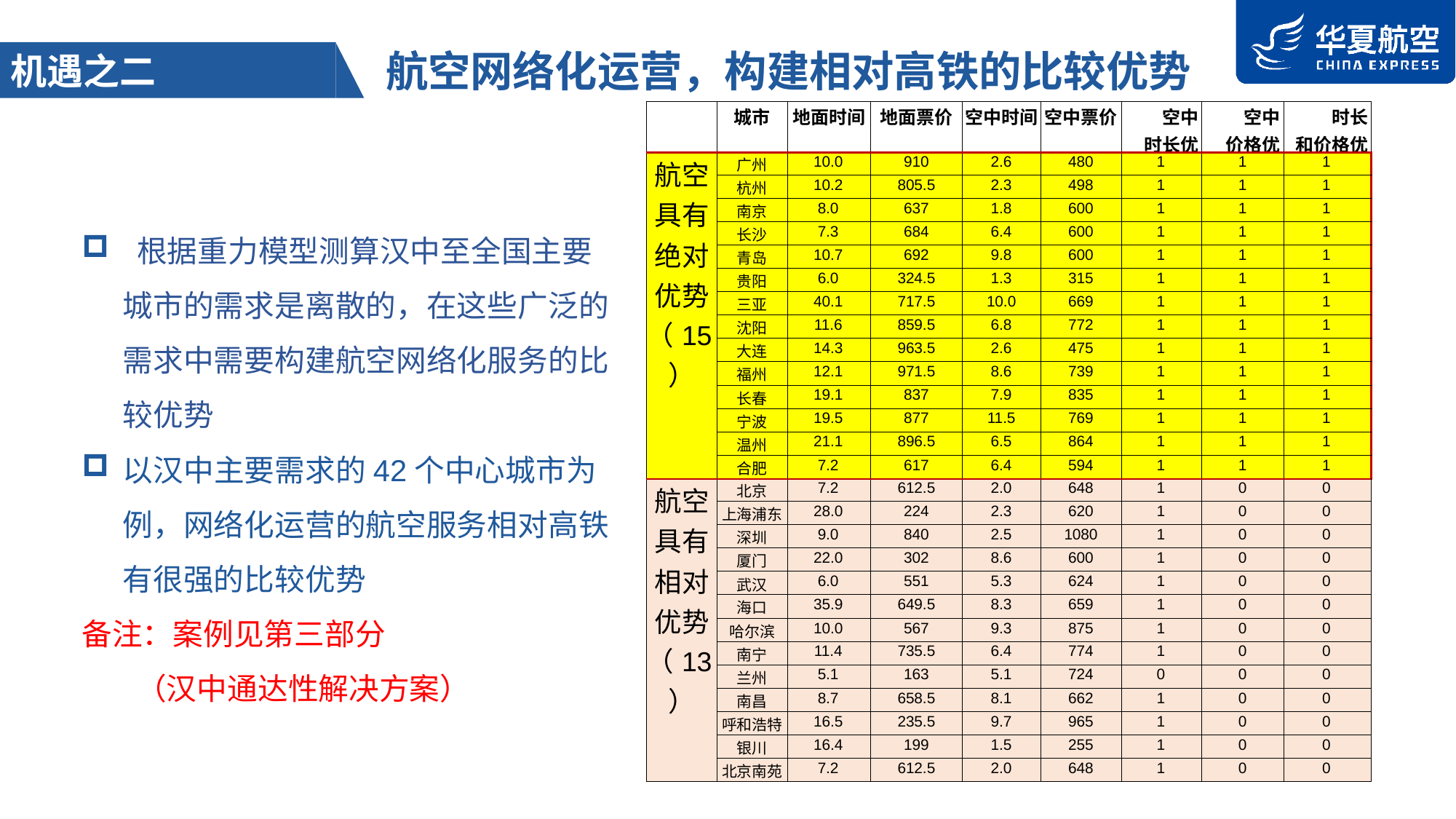

航空网络化运营，构建相对高铁的比较优势
机遇之二
|  | 城市 | 地面时间 | 地面票价 | 空中时间 | 空中票价 | 空中 时长优 | 空中 价格优 | 时长 和价格优 |
| --- | --- | --- | --- | --- | --- | --- | --- | --- |
| 航空 具有 绝对 优势（15） | 广州 | 10.0 | 910 | 2.6 | 480 | 1 | 1 | 1 |
|  | 杭州 | 10.2 | 805.5 | 2.3 | 498 | 1 | 1 | 1 |
|  | 南京 | 8.0 | 637 | 1.8 | 600 | 1 | 1 | 1 |
|  | 长沙 | 7.3 | 684 | 6.4 | 600 | 1 | 1 | 1 |
|  | 青岛 | 10.7 | 692 | 9.8 | 600 | 1 | 1 | 1 |
|  | 贵阳 | 6.0 | 324.5 | 1.3 | 315 | 1 | 1 | 1 |
|  | 三亚 | 40.1 | 717.5 | 10.0 | 669 | 1 | 1 | 1 |
|  | 沈阳 | 11.6 | 859.5 | 6.8 | 772 | 1 | 1 | 1 |
|  | 大连 | 14.3 | 963.5 | 2.6 | 475 | 1 | 1 | 1 |
|  | 福州 | 12.1 | 971.5 | 8.6 | 739 | 1 | 1 | 1 |
|  | 长春 | 19.1 | 837 | 7.9 | 835 | 1 | 1 | 1 |
|  | 宁波 | 19.5 | 877 | 11.5 | 769 | 1 | 1 | 1 |
|  | 温州 | 21.1 | 896.5 | 6.5 | 864 | 1 | 1 | 1 |
|  | 合肥 | 7.2 | 617 | 6.4 | 594 | 1 | 1 | 1 |
| 航空 具有 相对 优势（13） | 北京 | 7.2 | 612.5 | 2.0 | 648 | 1 | 0 | 0 |
|  | 上海浦东 | 28.0 | 224 | 2.3 | 620 | 1 | 0 | 0 |
|  | 深圳 | 9.0 | 840 | 2.5 | 1080 | 1 | 0 | 0 |
|  | 厦门 | 22.0 | 302 | 8.6 | 600 | 1 | 0 | 0 |
|  | 武汉 | 6.0 | 551 | 5.3 | 624 | 1 | 0 | 0 |
|  | 海口 | 35.9 | 649.5 | 8.3 | 659 | 1 | 0 | 0 |
|  | 哈尔滨 | 10.0 | 567 | 9.3 | 875 | 1 | 0 | 0 |
|  | 南宁 | 11.4 | 735.5 | 6.4 | 774 | 1 | 0 | 0 |
|  | 兰州 | 5.1 | 163 | 5.1 | 724 | 0 | 0 | 0 |
|  | 南昌 | 8.7 | 658.5 | 8.1 | 662 | 1 | 0 | 0 |
|  | 呼和浩特 | 16.5 | 235.5 | 9.7 | 965 | 1 | 0 | 0 |
|  | 银川 | 16.4 | 199 | 1.5 | 255 | 1 | 0 | 0 |
|  | 北京南苑 | 7.2 | 612.5 | 2.0 | 648 | 1 | 0 | 0 |

 根据重力模型测算汉中至全国主要城市的需求是离散的，在这些广泛的需求中需要构建航空网络化服务的比较优势
以汉中主要需求的42个中心城市为例，网络化运营的航空服务相对高铁有很强的比较优势
备注：案例见第三部分
       （汉中通达性解决方案）